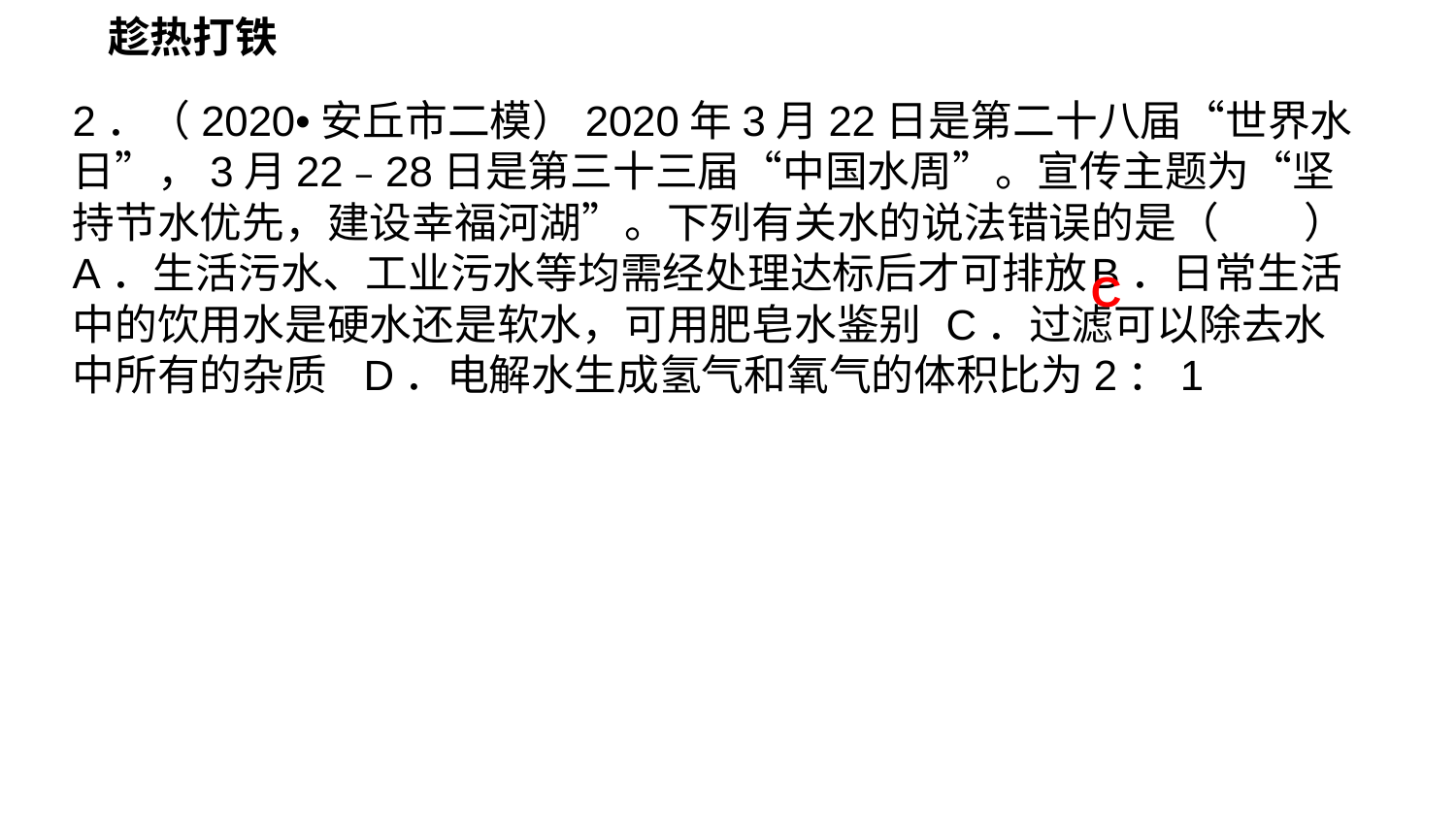

趁热打铁
2．（2020•安丘市二模）2020年3月22日是第二十八届“世界水日”，3月22﹣28日是第三十三届“中国水周”。宣传主题为“坚持节水优先，建设幸福河湖”。下列有关水的说法错误的是（　　）A．生活污水、工业污水等均需经处理达标后才可排放	B．日常生活中的饮用水是硬水还是软水，可用肥皂水鉴别	C．过滤可以除去水中所有的杂质	D．电解水生成氢气和氧气的体积比为2：1

C